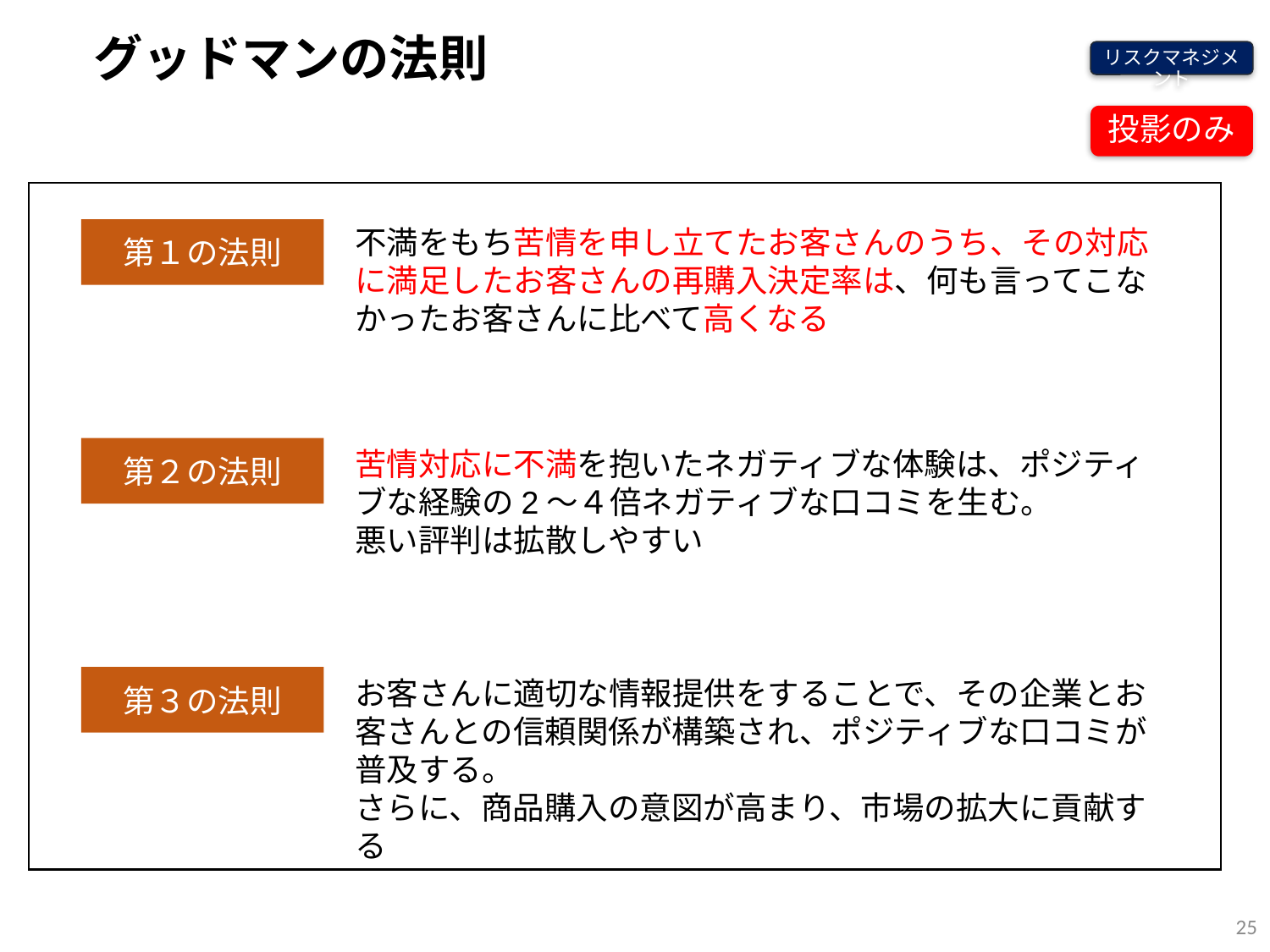

グッドマンの法則
リスクマネジメント
投影のみ

第１の法則
不満をもち苦情を申し立てたお客さんのうち、その対応に満足したお客さんの再購入決定率は、何も言ってこなかったお客さんに比べて高くなる
第２の法則
苦情対応に不満を抱いたネガティブな体験は、ポジティブな経験の2～４倍ネガティブな口コミを生む。
悪い評判は拡散しやすい
第３の法則
お客さんに適切な情報提供をすることで、その企業とお客さんとの信頼関係が構築され、ポジティブな口コミが普及する。
さらに、商品購入の意図が高まり、市場の拡大に貢献する
25